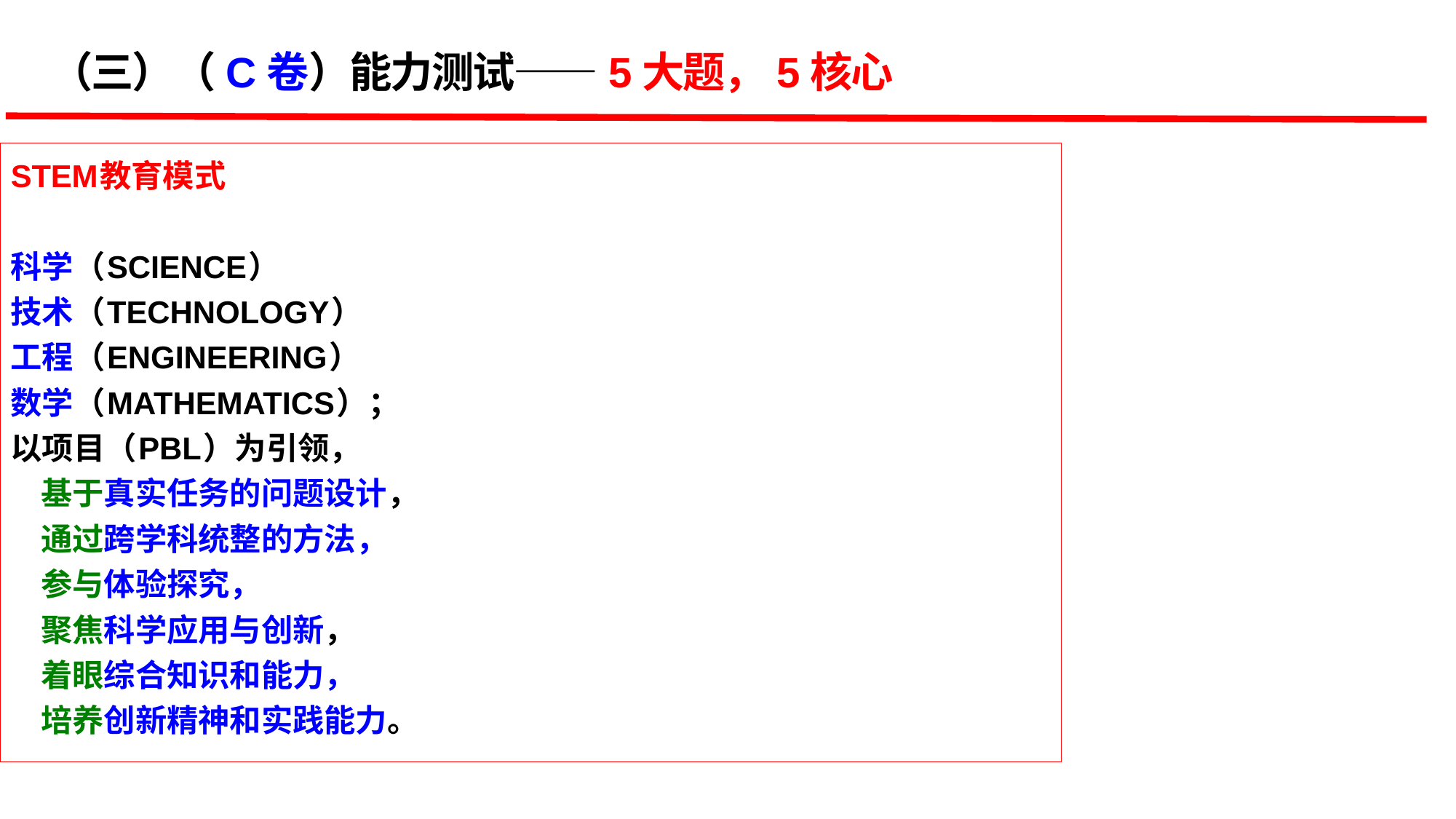

（三）（C卷）能力测试——5大题，5核心
STEM教育模式

科学（SCIENCE）
技术（TECHNOLOGY）
工程（ENGINEERING）
数学（MATHEMATICS）；
以项目（PBL）为引领，
    基于真实任务的问题设计，
    通过跨学科统整的方法，
    参与体验探究，
    聚焦科学应用与创新，
    着眼综合知识和能力，
    培养创新精神和实践能力。
165